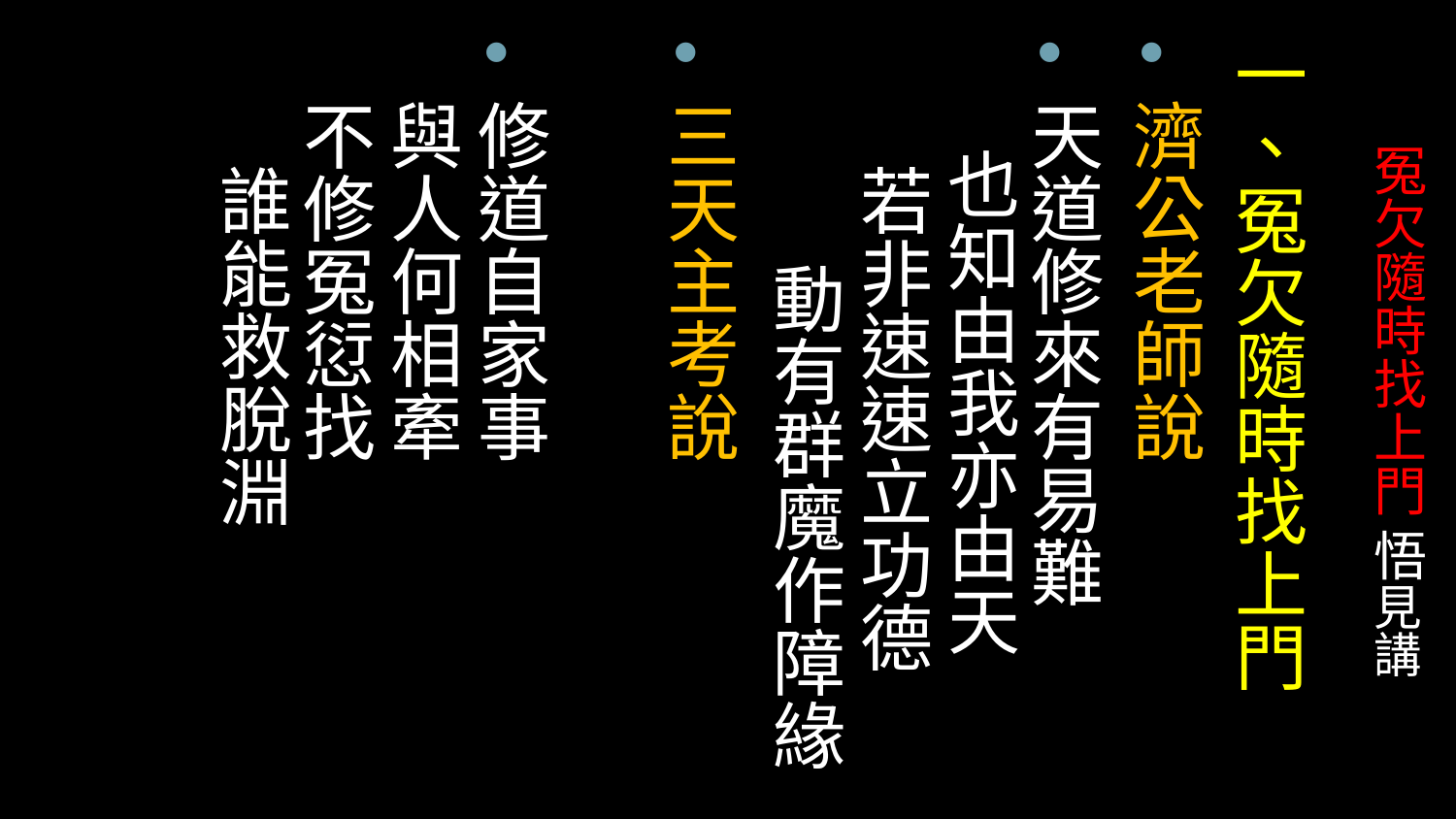

一、冤欠隨時找上門
濟公老師說
天道修來有易難              也知由我亦由天            若非速速立功德                 動有群魔作障緣
三天主考說
修道自家事                   與人何相牽                不修冤愆找                        誰能救脫淵

# 冤欠隨時找上門 悟見講